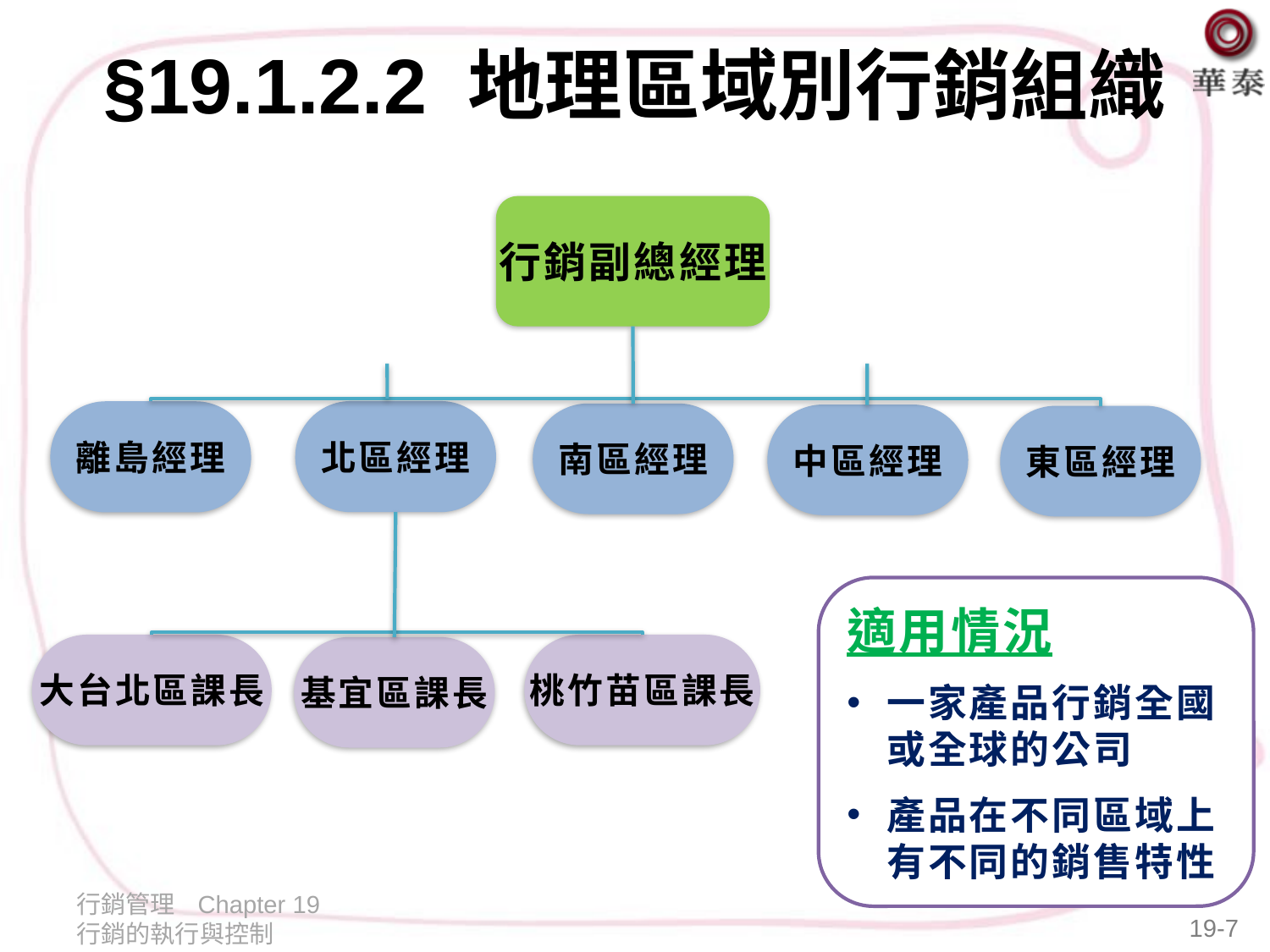

# §19.1.2.2 地理區域別行銷組織
行銷副總經理

北區經理
離島經理
南區經理
中區經理
東區經理
適用情況
一家產品行銷全國或全球的公司
產品在不同區域上有不同的銷售特性
大台北區課長
桃竹苗區課長
基宜區課長
行銷管理   Chapter 19   行銷的執行與控制
19-7